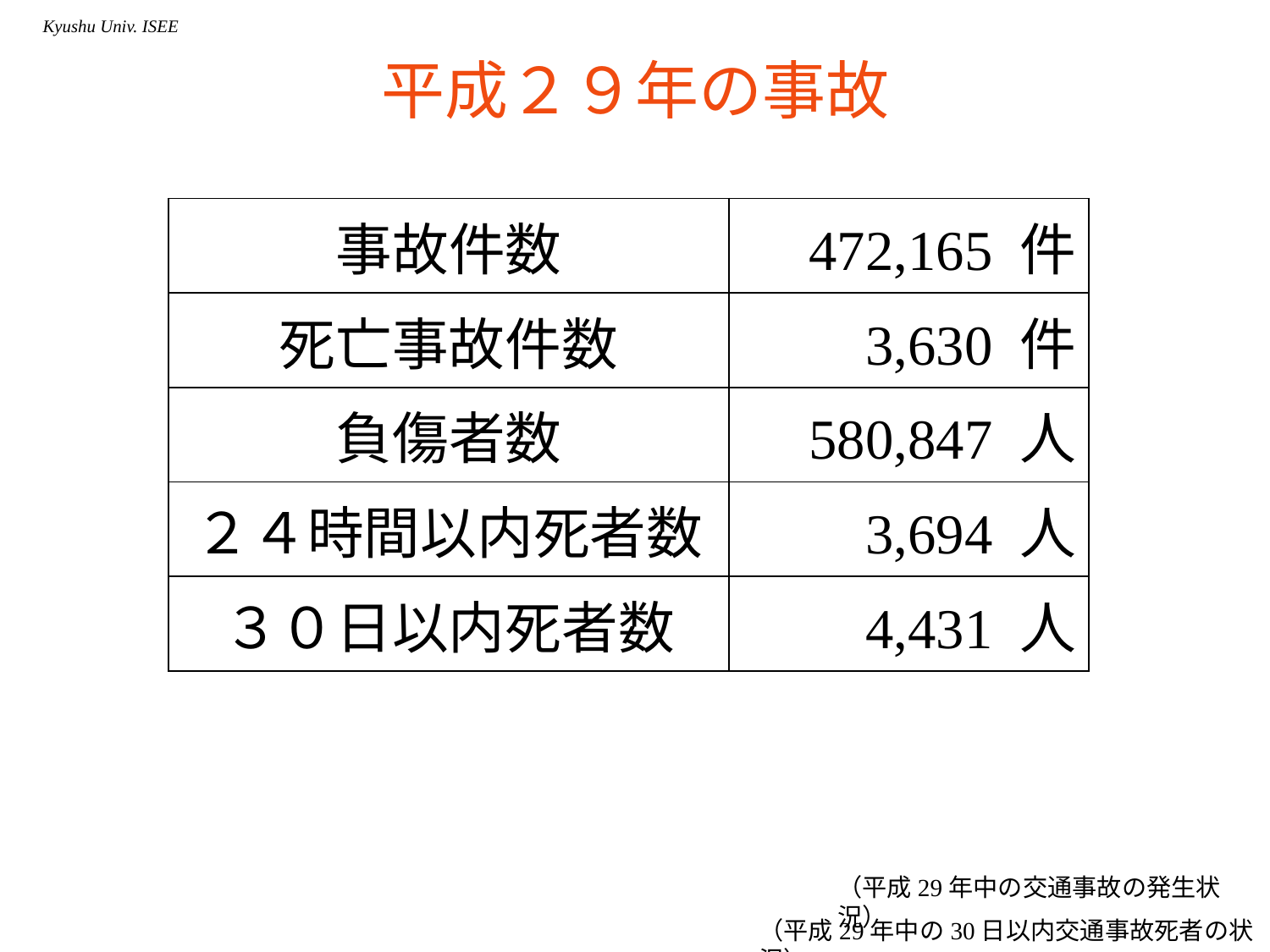

# 平成２９年の事故
| 事故件数 | 472,165 件 |
| --- | --- |
| 死亡事故件数 | 3,630 件 |
| 負傷者数 | 580,847 人 |
| ２４時間以内死者数 | 3,694 人 |
| ３０日以内死者数 | 4,431 人 |
（平成29年中の交通事故の発生状況）
（平成29年中の30日以内交通事故死者の状況）